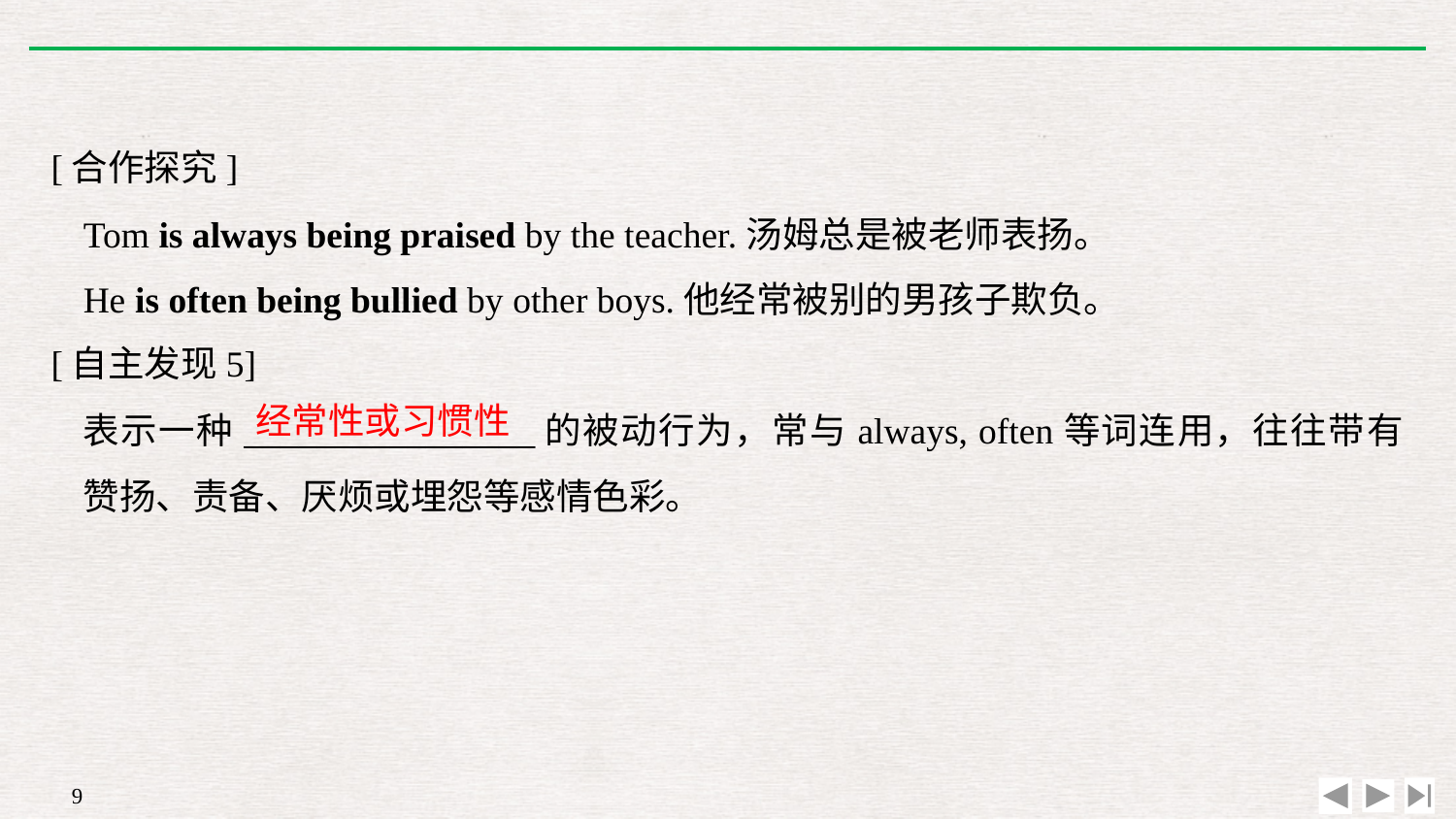

[合作探究]

[自主发现5]
Tom is always being praised by the teacher.汤姆总是被老师表扬。
He is often being bullied by other boys.他经常被别的男孩子欺负。

表示一种________________的被动行为，常与always, often等词连用，往往带有赞扬、责备、厌烦或埋怨等感情色彩。
经常性或习惯性